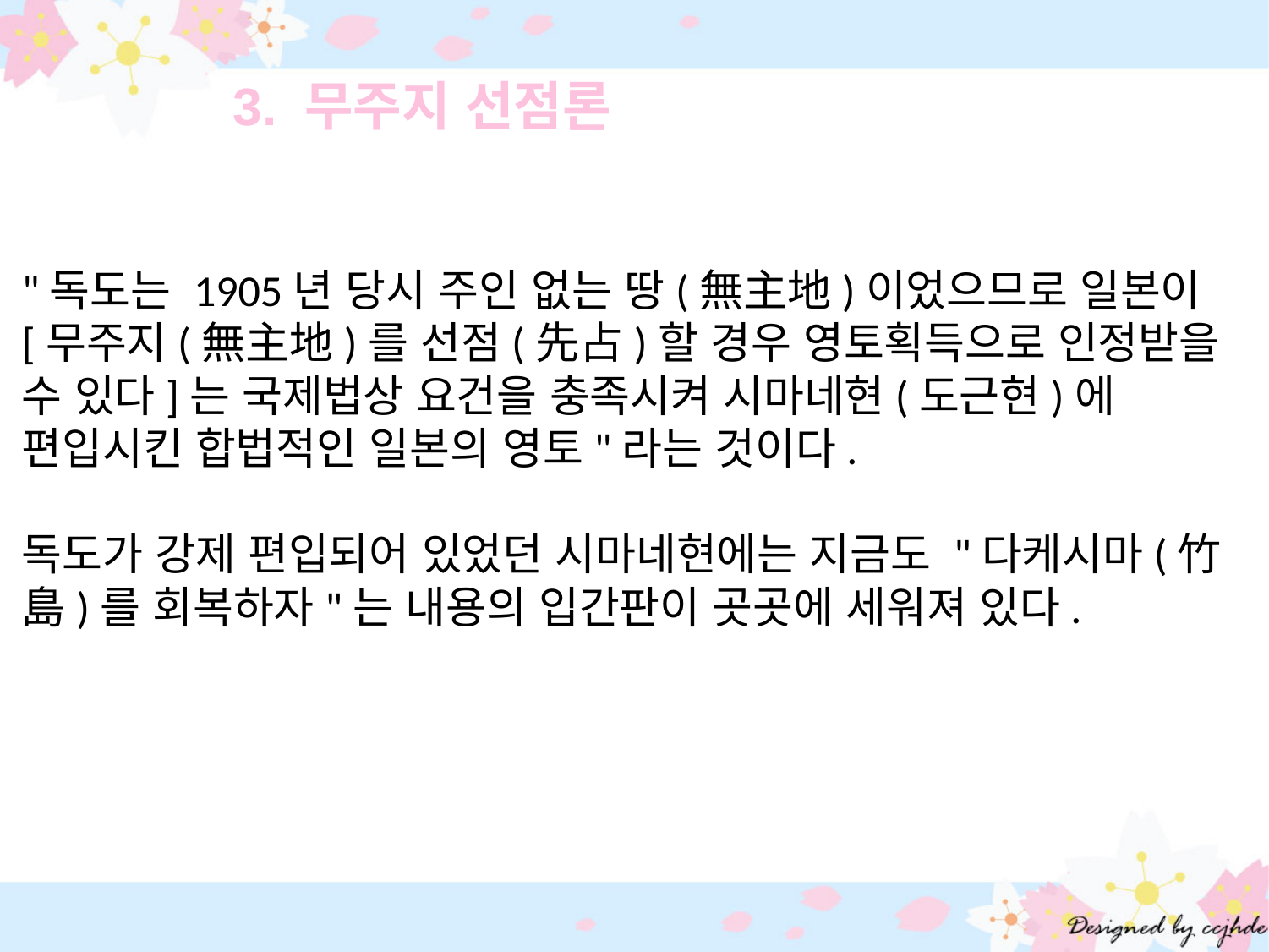

3. 무주지 선점론
"독도는 1905년 당시 주인 없는 땅(無主地)이었으므로 일본이 [무주지(無主地)를 선점(先占)할 경우 영토획득으로 인정받을 수 있다]는 국제법상 요건을 충족시켜 시마네현(도근현)에 편입시킨 합법적인 일본의 영토"라는 것이다.

독도가 강제 편입되어 있었던 시마네현에는 지금도 "다케시마(竹島)를 회복하자"는 내용의 입간판이 곳곳에 세워져 있다.